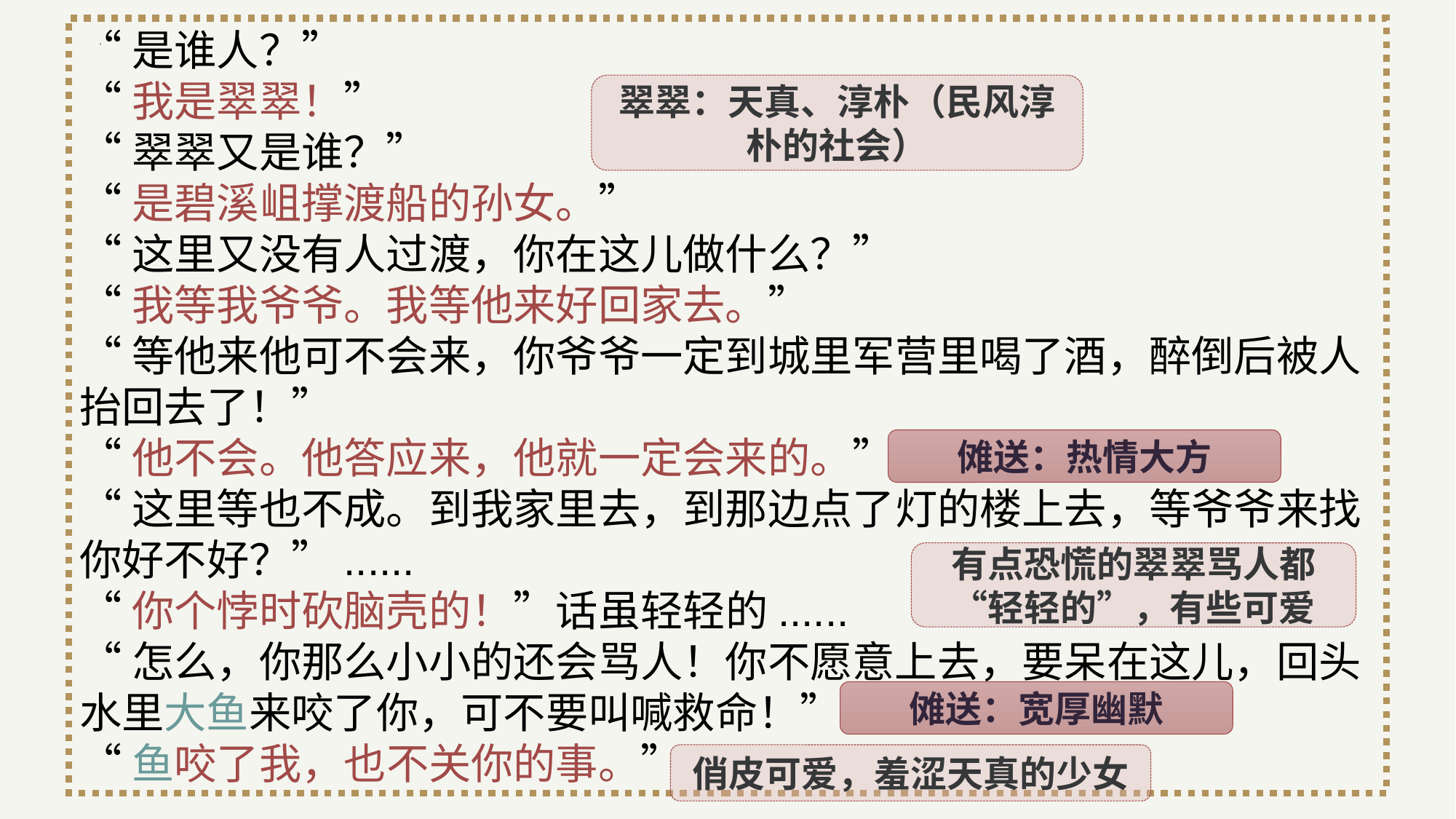

“是谁人？”
“我是翠翠！”
“翠翠又是谁？”
“是碧溪岨撑渡船的孙女。”
“这里又没有人过渡，你在这儿做什么？”
“我等我爷爷。我等他来好回家去。”
“等他来他可不会来，你爷爷一定到城里军营里喝了酒，醉倒后被人抬回去了！”
“他不会。他答应来，他就一定会来的。”
“这里等也不成。到我家里去，到那边点了灯的楼上去，等爷爷来找你好不好？”......
“你个悖时砍脑壳的！”话虽轻轻的......
“怎么，你那么小小的还会骂人！你不愿意上去，要呆在这儿，回头水里大鱼来咬了你，可不要叫喊救命！”
“鱼咬了我，也不关你的事。”
翠翠：天真、淳朴（民风淳朴的社会）
傩送：热情大方
有点恐慌的翠翠骂人都“轻轻的”，有些可爱
傩送：宽厚幽默
俏皮可爱，羞涩天真的少女